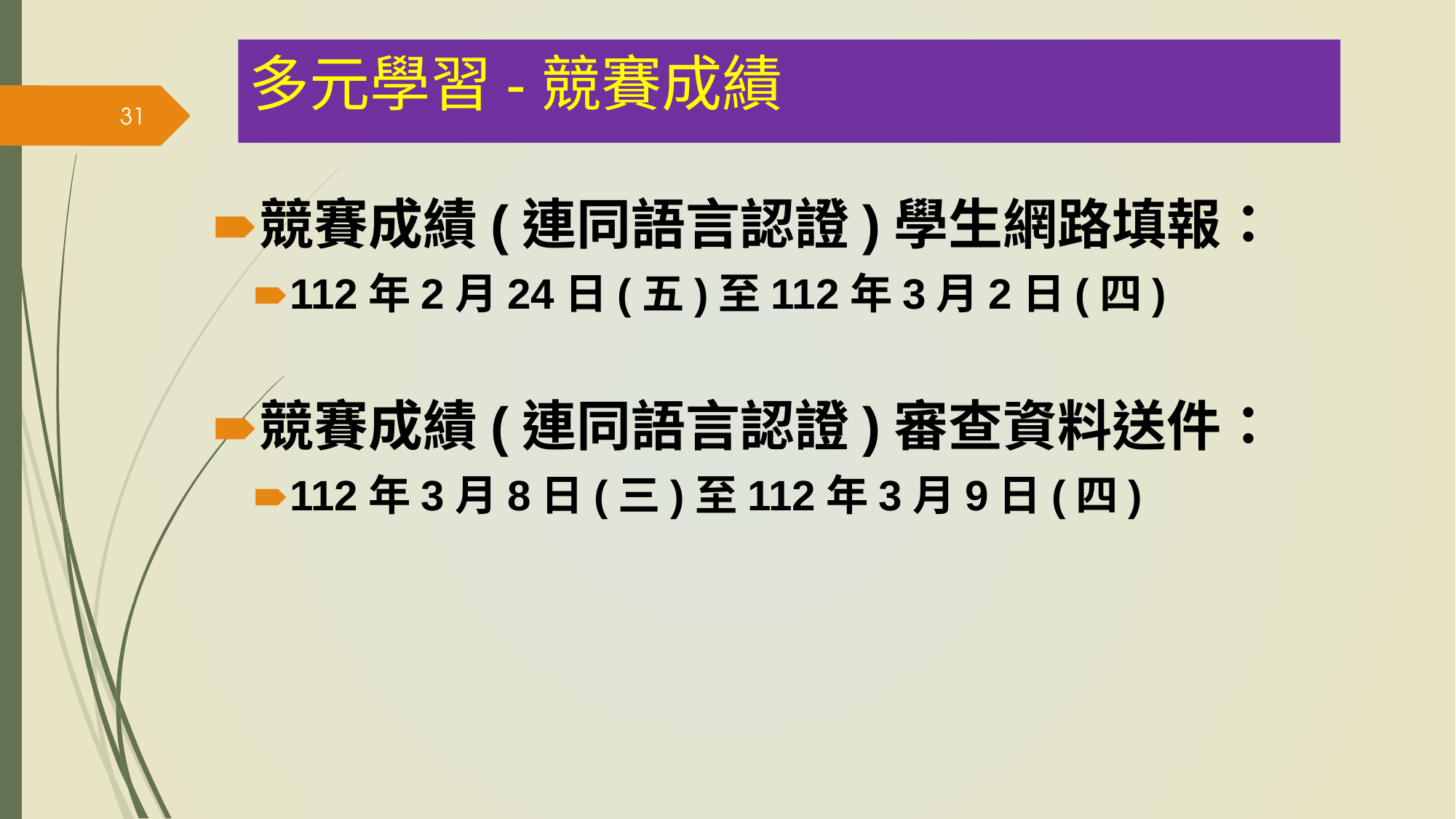

多元學習-競賽成績
31
競賽成績(連同語言認證)學生網路填報：
112年2月24日(五)至112年3月2日(四)

競賽成績(連同語言認證)審查資料送件：
112年3月8日(三)至112年3月9日(四)